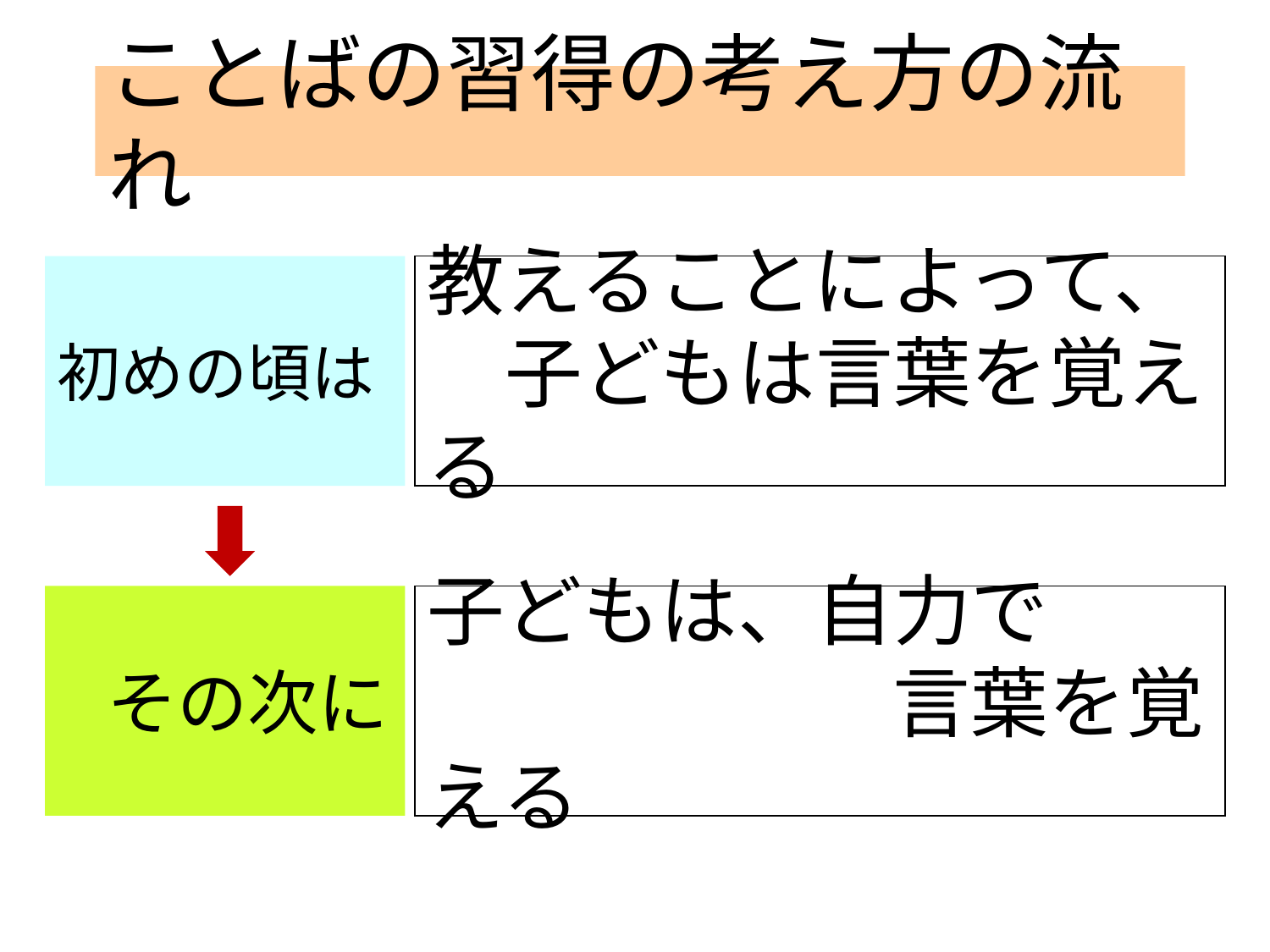

# ことばの習得の考え方の流れ
初めの頃は
教えることによって、
　子どもは言葉を覚える

　その次に
子どもは、自力で
　　　　　　言葉を覚える